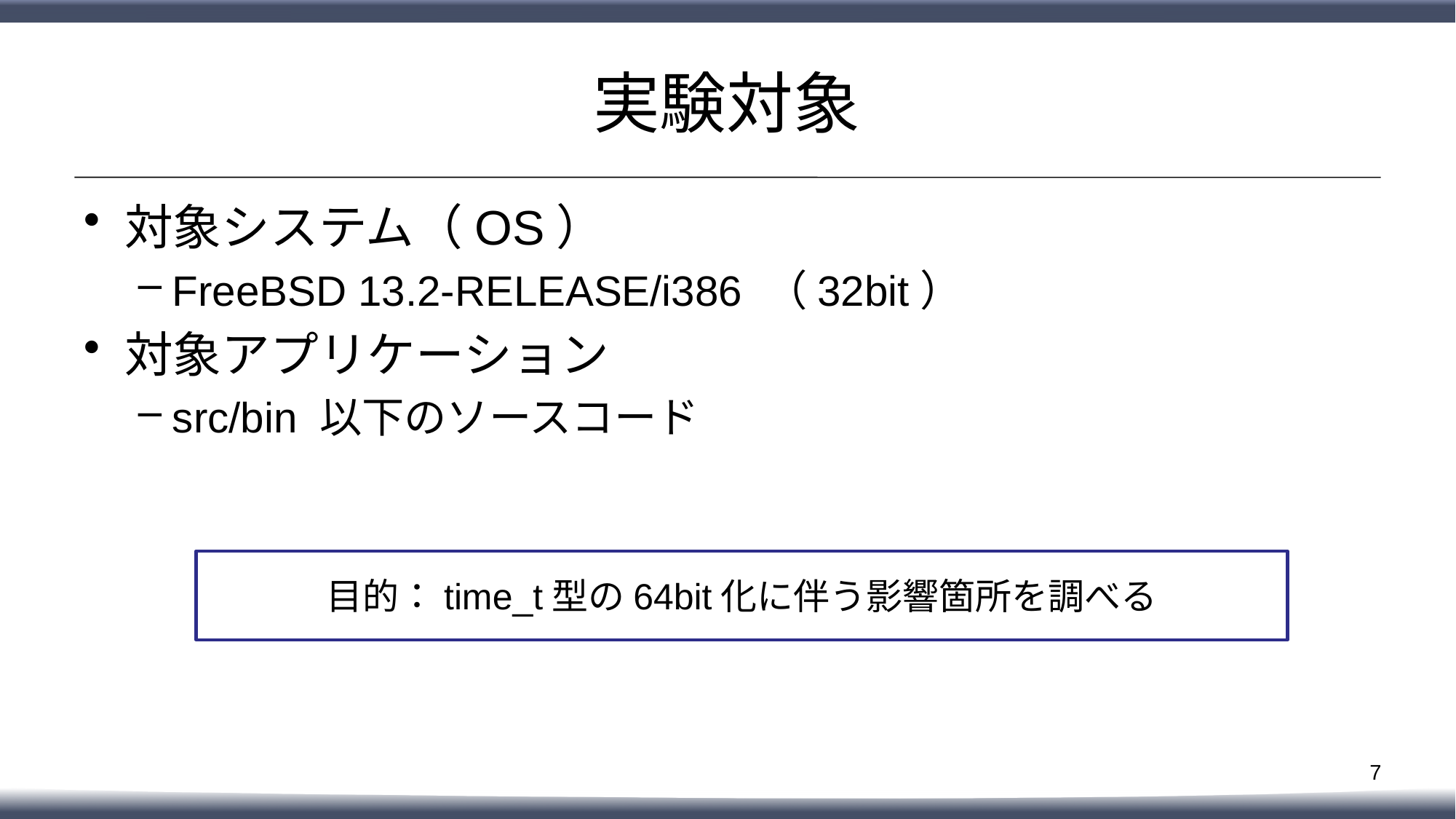

# 実験対象
対象システム（OS）
FreeBSD 13.2-RELEASE/i386 （32bit）
対象アプリケーション
src/bin 以下のソースコード
目的：time_t型の64bit化に伴う影響箇所を調べる
7